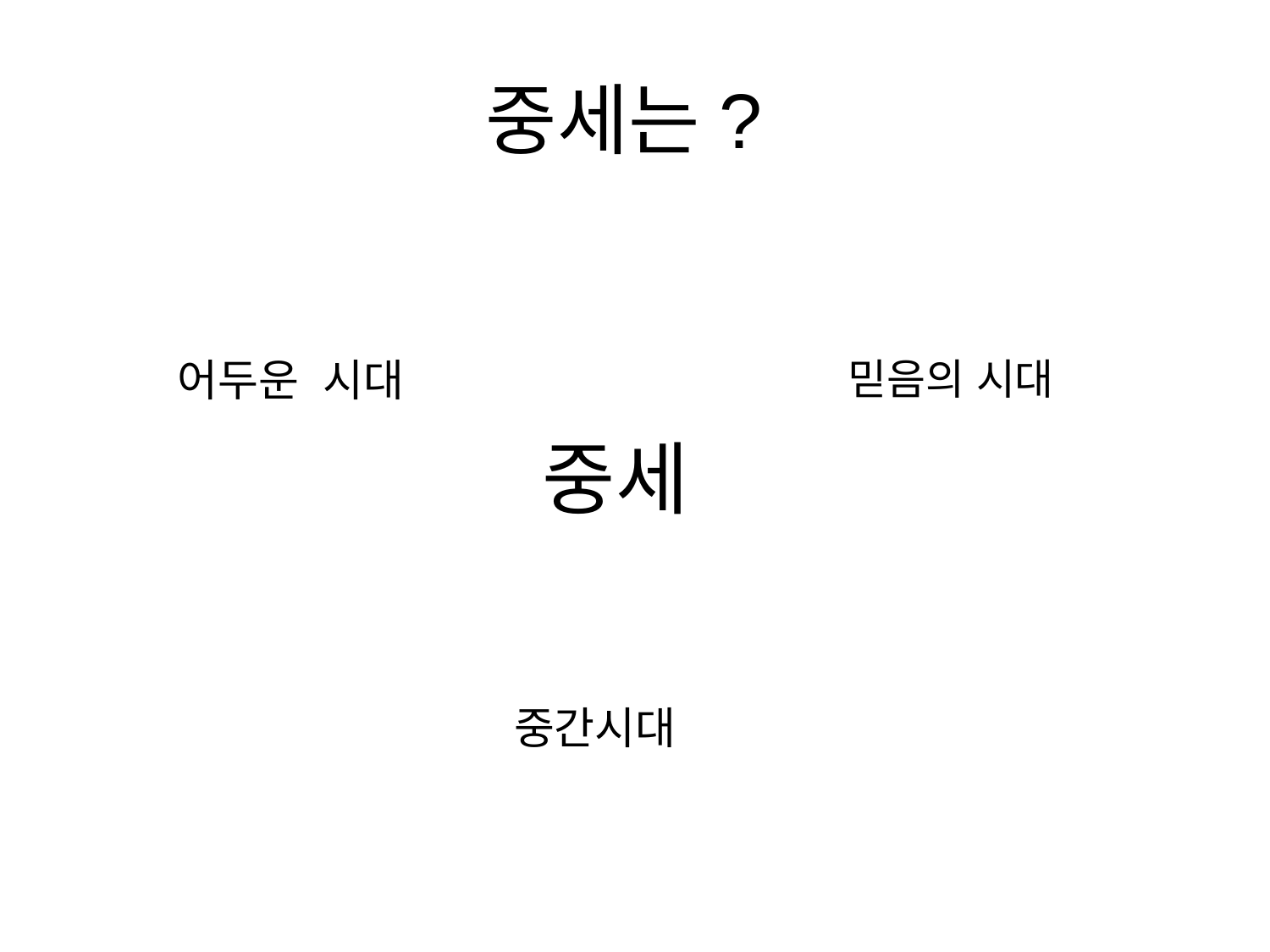

# 중세는?

어두운  시대
믿음의 시대
중세
중간시대